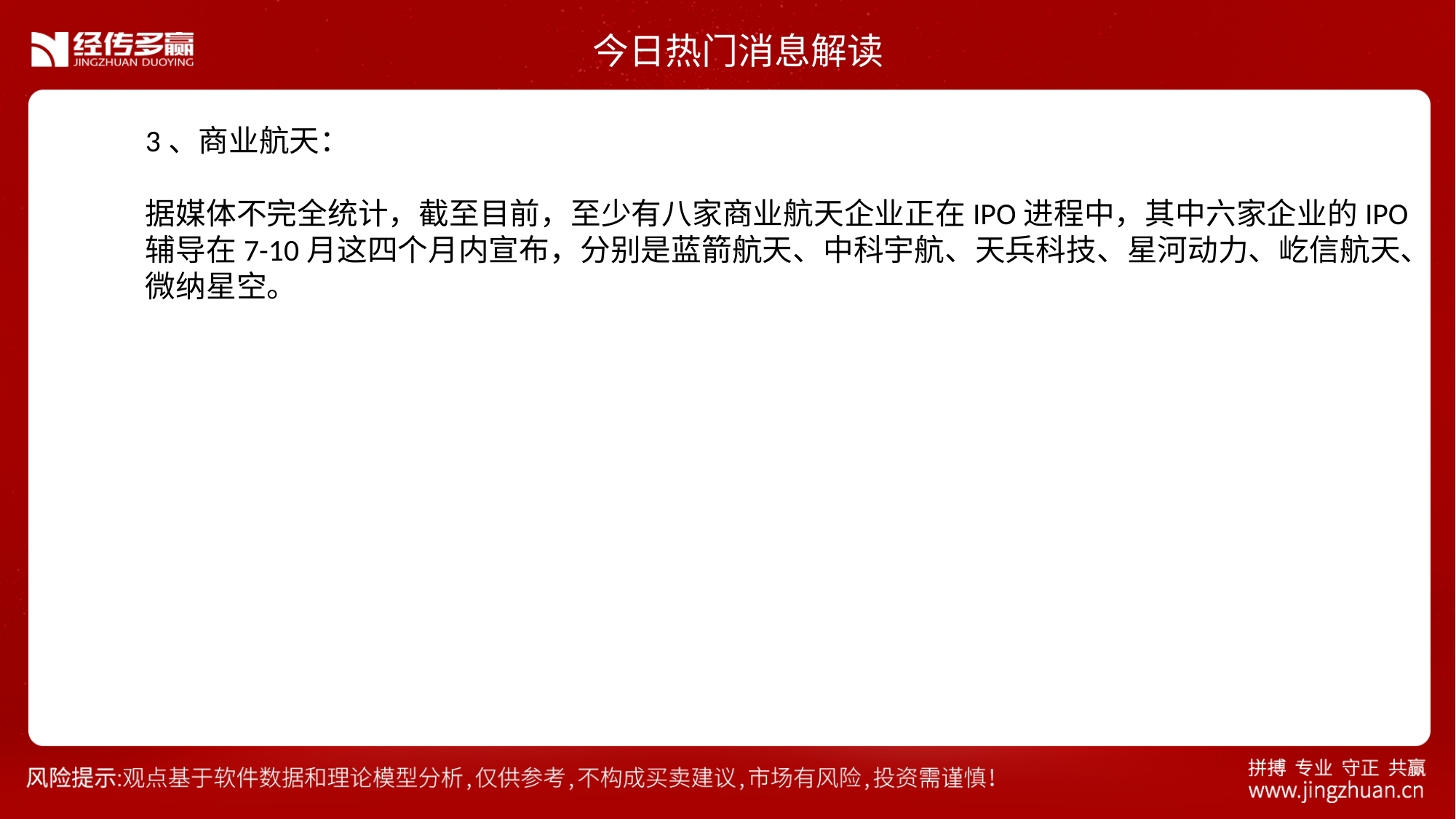

今日热门消息解读
3、商业航天：

据媒体不完全统计，截至目前，至少有八家商业航天企业正在IPO进程中，其中六家企业的IPO辅导在7-10月这四个月内宣布，分别是蓝箭航天、中科宇航、天兵科技、星河动力、屹信航天、微纳星空。